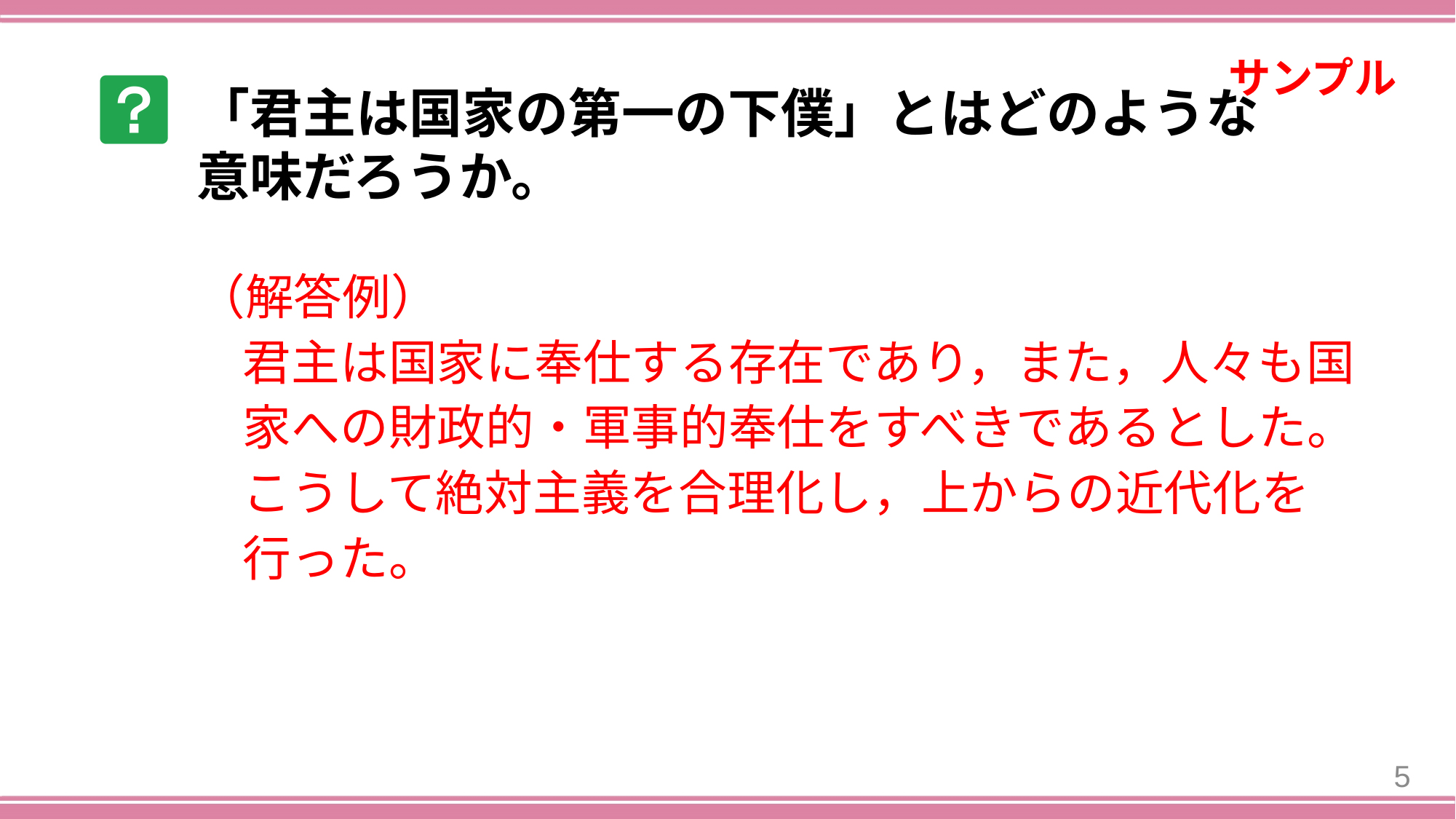

「君主は国家の第一の下僕」とはどのような意味だろうか。
（解答例）
君主は国家に奉仕する存在であり，また，人々も国家への財政的・軍事的奉仕をすべきであるとした。こうして絶対主義を合理化し，上からの近代化を行った。